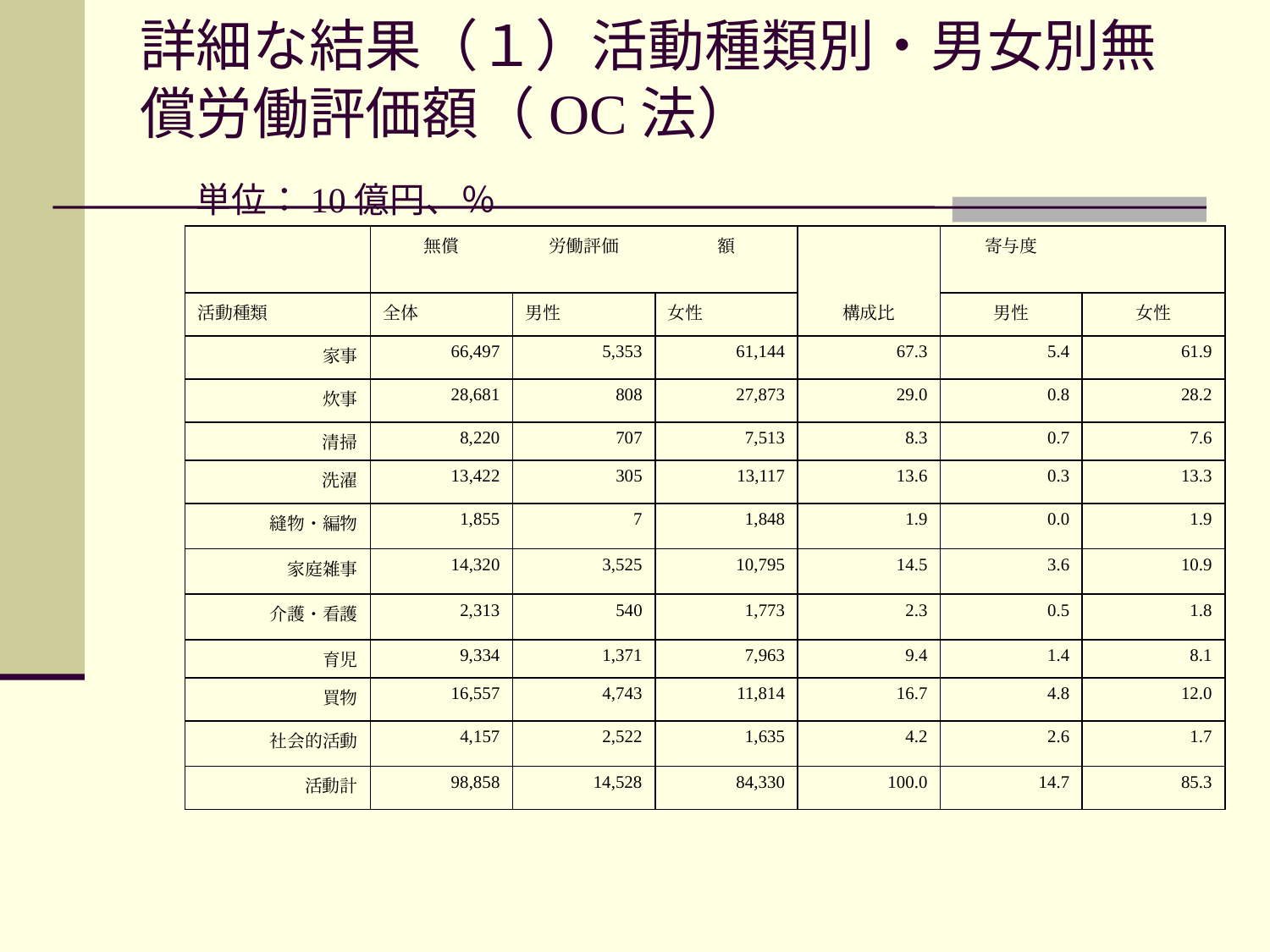

# 詳細な結果（１）活動種類別・男女別無償労働評価額（OC法）　　　　　　　　単位：10億円、％
|  | 無償 | 労働評価 | 額 |  | 寄与度 |  |
| --- | --- | --- | --- | --- | --- | --- |
| 活動種類 | 全体 | 男性 | 女性 | 構成比 | 男性 | 女性 |
| 家事 | 66,497 | 5,353 | 61,144 | 67.3 | 5.4 | 61.9 |
| 炊事 | 28,681 | 808 | 27,873 | 29.0 | 0.8 | 28.2 |
| 清掃 | 8,220 | 707 | 7,513 | 8.3 | 0.7 | 7.6 |
| 洗濯 | 13,422 | 305 | 13,117 | 13.6 | 0.3 | 13.3 |
| 縫物・編物 | 1,855 | 7 | 1,848 | 1.9 | 0.0 | 1.9 |
| 家庭雑事 | 14,320 | 3,525 | 10,795 | 14.5 | 3.6 | 10.9 |
| 介護・看護 | 2,313 | 540 | 1,773 | 2.3 | 0.5 | 1.8 |
| 育児 | 9,334 | 1,371 | 7,963 | 9.4 | 1.4 | 8.1 |
| 買物 | 16,557 | 4,743 | 11,814 | 16.7 | 4.8 | 12.0 |
| 社会的活動 | 4,157 | 2,522 | 1,635 | 4.2 | 2.6 | 1.7 |
| 活動計 | 98,858 | 14,528 | 84,330 | 100.0 | 14.7 | 85.3 |